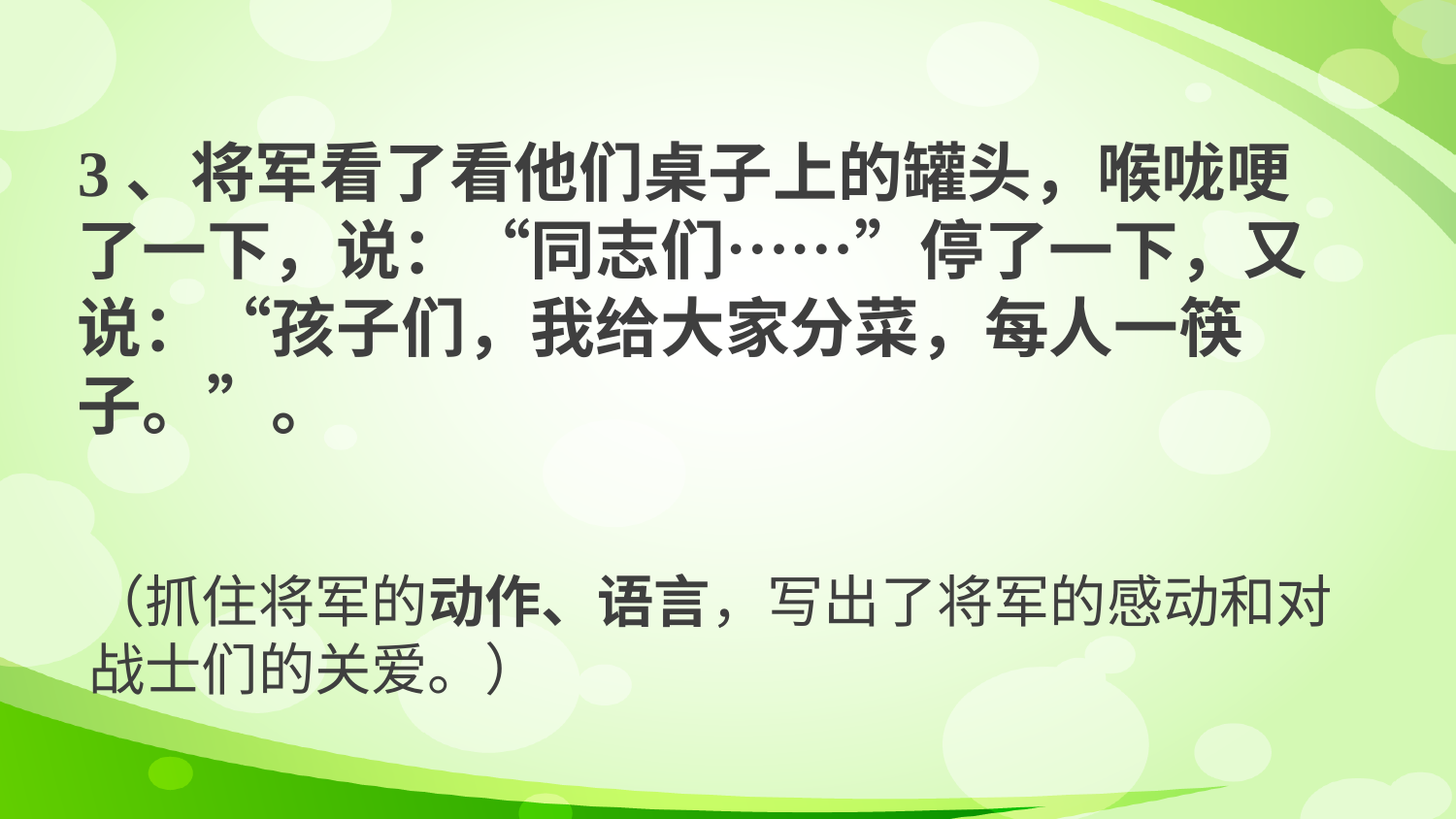

3、将军看了看他们桌子上的罐头，喉咙哽了一下，说：“同志们……”停了一下，又说：“孩子们，我给大家分菜，每人一筷子。”。
（抓住将军的动作、语言，写出了将军的感动和对战士们的关爱。）